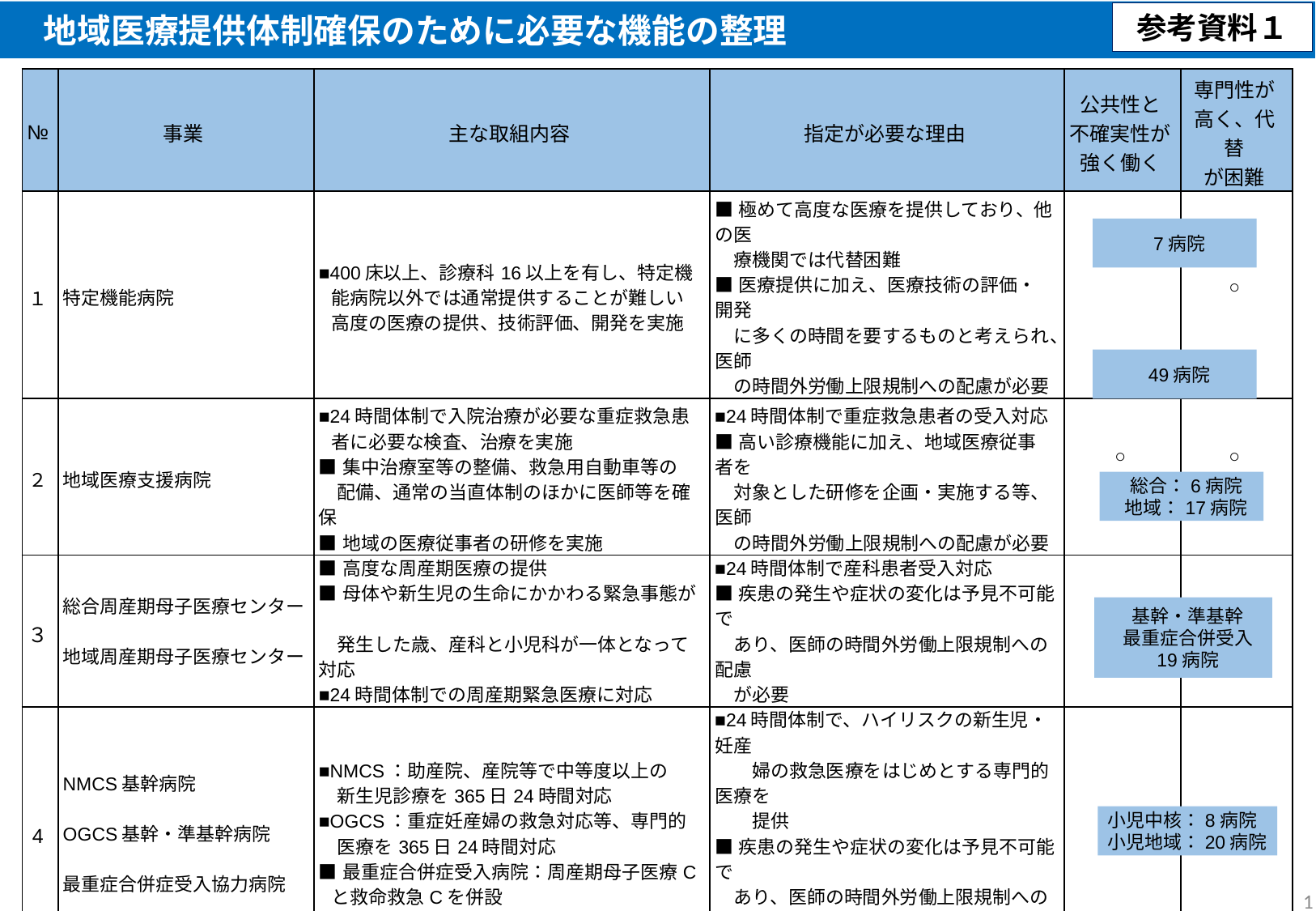

地域医療提供体制確保のために必要な機能の整理
参考資料１
| № | 事業 | 主な取組内容 | 指定が必要な理由 | 公共性と 不確実性が 強く働く | 専門性が 高く、代替 が困難 |
| --- | --- | --- | --- | --- | --- |
| １ | 特定機能病院 | ■400床以上、診療科16以上を有し、特定機能病院以外では通常提供することが難しい高度の医療の提供、技術評価、開発を実施 | ■極めて高度な医療を提供しており、他の医　 　療機関では代替困難 ■医療提供に加え、医療技術の評価・開発 　に多くの時間を要するものと考えられ、医師 　の時間外労働上限規制への配慮が必要 |  | ○ |
| ２ | 地域医療支援病院 | ■24時間体制で入院治療が必要な重症救急患者に必要な検査、治療を実施 ■集中治療室等の整備、救急用自動車等の　 　配備、通常の当直体制のほかに医師等を確保 ■地域の医療従事者の研修を実施 | ■24時間体制で重症救急患者の受入対応 ■高い診療機能に加え、地域医療従事者を 　対象とした研修を企画・実施する等、医師 　の時間外労働上限規制への配慮が必要 | ○ | ○ |
| ３ | 総合周産期母子医療センター 地域周産期母子医療センター | ■高度な周産期医療の提供 ■母体や新生児の生命にかかわる緊急事態が　 　発生した歳、産科と小児科が一体となって対応 ■24時間体制での周産期緊急医療に対応 | ■24時間体制で産科患者受入対応 ■疾患の発生や症状の変化は予見不可能で 　あり、医師の時間外労働上限規制への配慮 　が必要 | ○ | ○ |
| 4 | NMCS基幹病院 OGCS基幹・準基幹病院 最重症合併症受入協力病院 | ■NMCS：助産院、産院等で中等度以上の 　新生児診療を365日24時間対応 ■OGCS：重症妊産婦の救急対応等、専門的 　医療を365日24時間対応 ■最重症合併症受入病院：周産期母子医療Cと救命救急Cを併設 | ■24時間体制で、ハイリスクの新生児・妊産 　　婦の救急医療をはじめとする専門的医療を 　　提供 ■疾患の発生や症状の変化は予見不可能で 　あり、医師の時間外労働上限規制への配慮 　が必要 | ○ | ○ |
| 5 | 小児中核病院 小児地域医療センター | 小児中核病院： ■重篤な小児患者に対する救急医療を24時間 　365日体制で実施 小児地域医療センター ■小児患者に対する救急医療を24時間365日体 　制で実施 ■二次救急又は三次救急に対応し、小児救急搬 　送年間受入件数が500件以上 | ■24時間体制で救急の受入を行うとともに、 　他の医療機関では代替困難な専門医療を 　提供 ■疾患の発生や症状の変化は予見不可能 　であり、医師の時間外労働上限規制への配 　慮が必要 | ○ | ○ |
7病院
49病院
総合：6病院
地域：17病院
基幹・準基幹
最重症合併受入
19病院
小児中核：8病院
小児地域：20病院
1